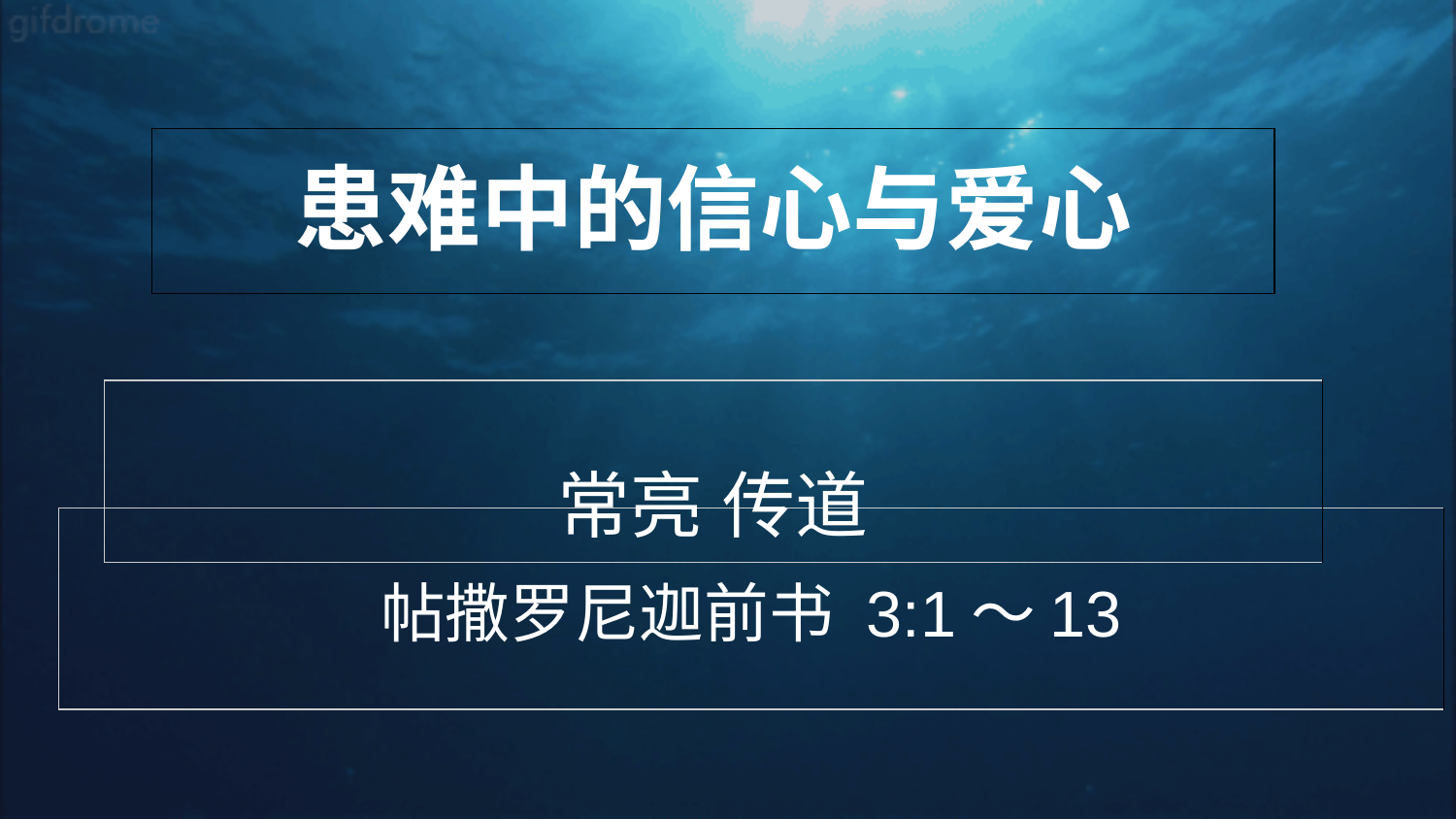

| 患难中的信心与爱心 |
| --- |
| 常亮 传道 |
| --- |
| 帖撒罗尼迦前书 3:1～13 |
| --- |